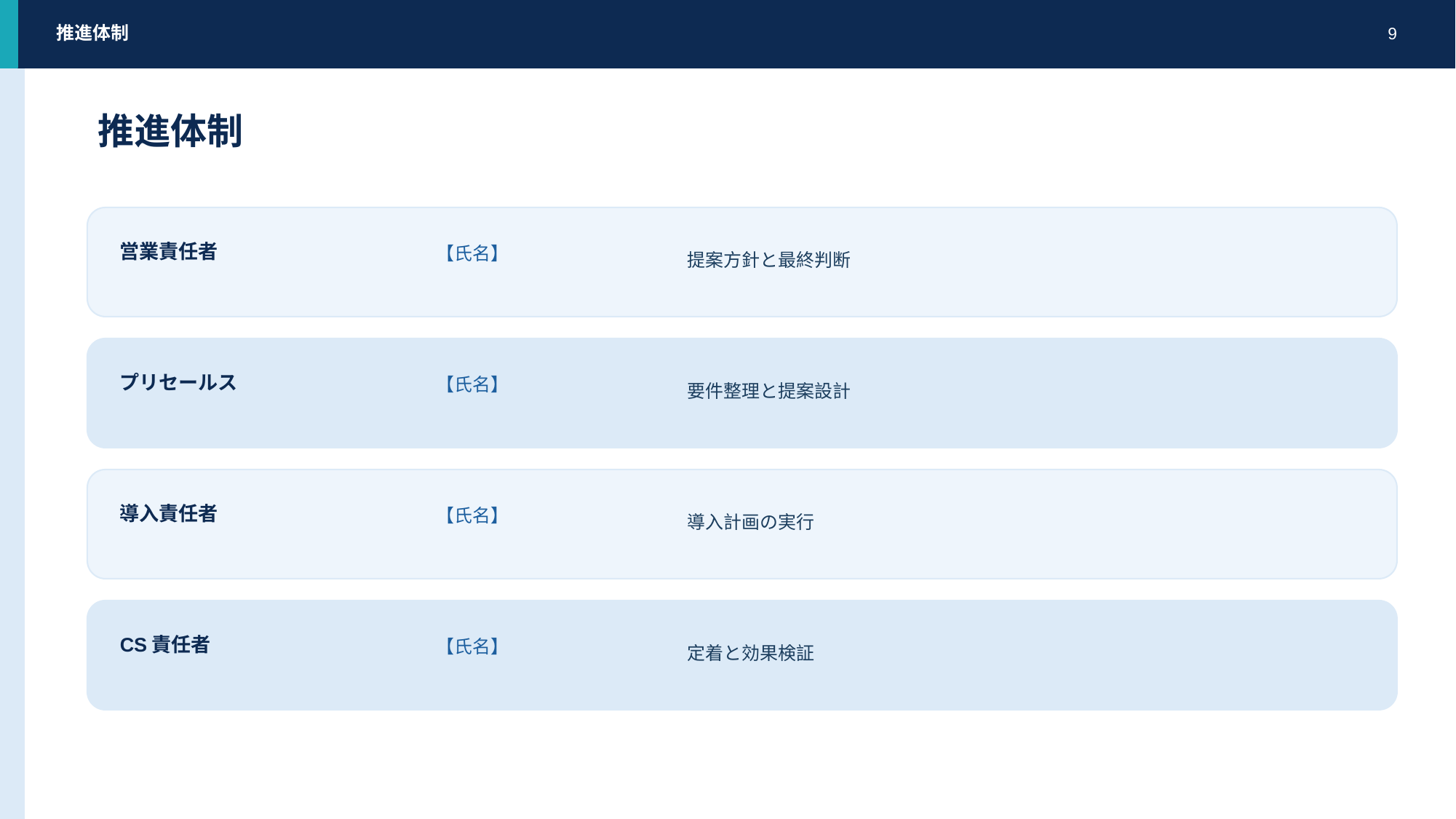

推進体制
9

推進体制

提案方針と最終判断
営業責任者
【氏名】

要件整理と提案設計
プリセールス
【氏名】

導入計画の実行
導入責任者
【氏名】

定着と効果検証
CS責任者
【氏名】